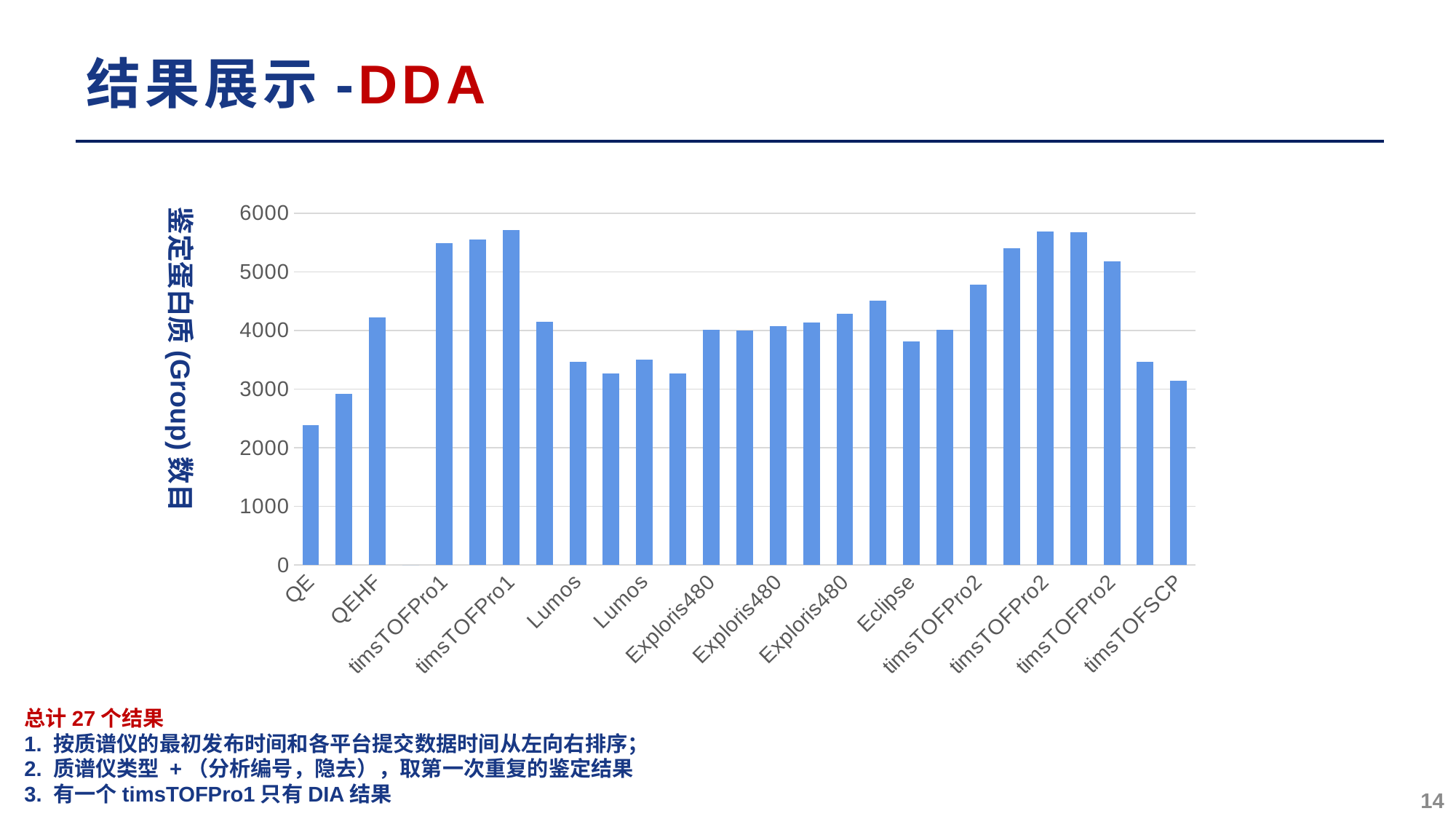

# 结果展示-DDA
鉴定蛋白质(Group)数目

### Chart

| Category |  |
|---|---|
| QE | 2383.0 |
| QEPlus | 2917.0 |
| QEHF | 4221.0 |
| timsTOFPro1 | 0.0 |
| timsTOFPro1 | 5488.0 |
| timsTOFPro1 | 5553.0 |
| timsTOFPro1 | 5712.0 |
| QEHFX | 4143.0 |
| Lumos | 3466.0 |
| Lumos | 3264.0 |
| Lumos | 3499.0 |
| Lumos | 3270.0 |
| Exploris480 | 4012.0 |
| Exploris480 | 4001.0 |
| Exploris480 | 4069.0 |
| Exploris480 | 4138.0 |
| Exploris480 | 4282.0 |
| Eclipse | 4511.0 |
| Eclipse | 3807.0 |
| Eclipse-FAIMS | 4015.0 |
| timsTOFPro2 | 4778.0 |
| timsTOFPro2 | 5399.0 |
| timsTOFPro2 | 5691.0 |
| timsTOFPro2 | 5676.0 |
| timsTOFPro2 | 5177.0 |
| timsTOFSCP | 3466.0 |
| timsTOFSCP | 3138.0 |
总计27个结果
1. 按质谱仪的最初发布时间和各平台提交数据时间从左向右排序；
2. 质谱仪类型 +（分析编号，隐去），取第一次重复的鉴定结果
3. 有一个timsTOFPro1只有DIA结果
14